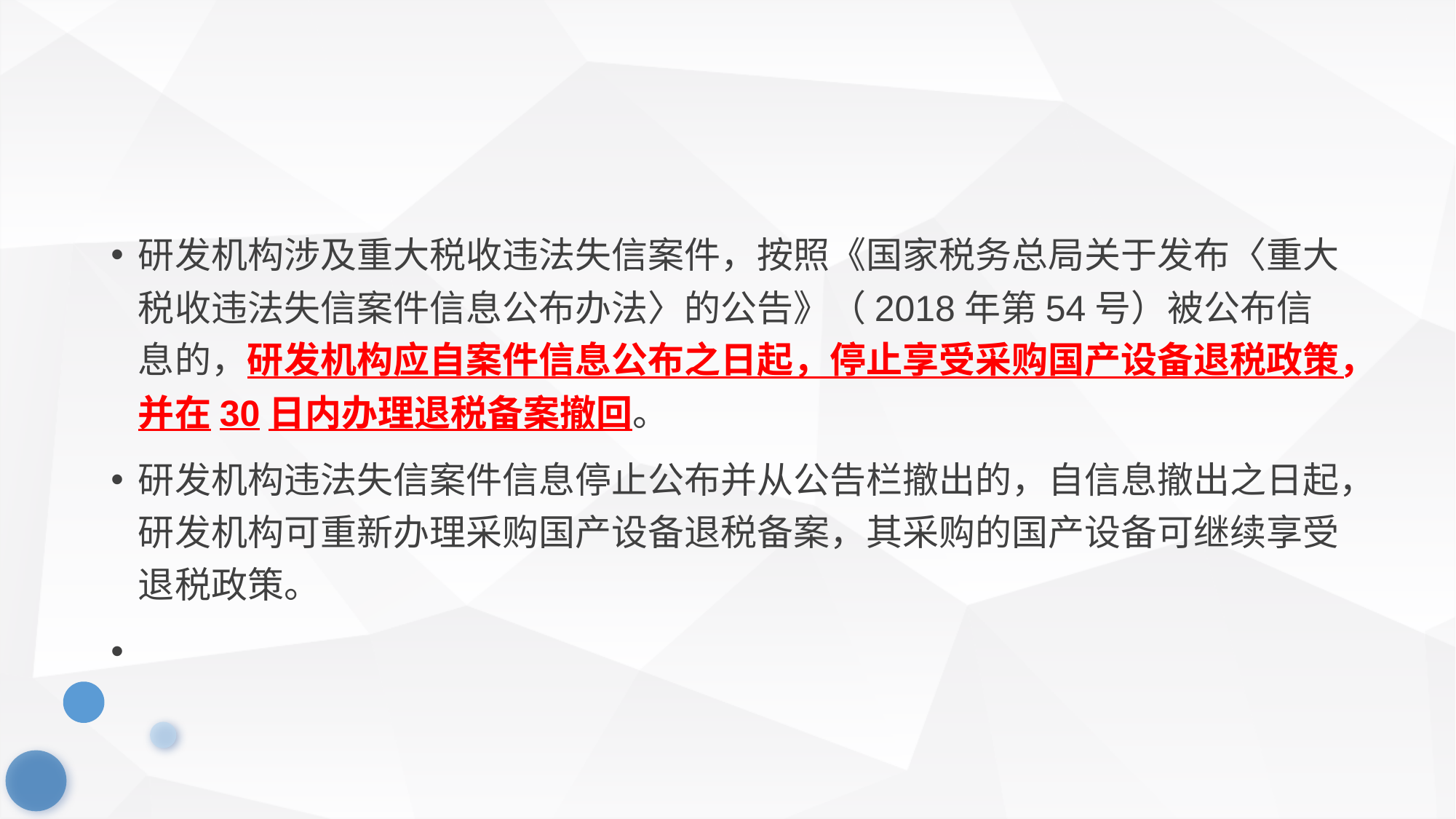

研发机构涉及重大税收违法失信案件，按照《国家税务总局关于发布〈重大税收违法失信案件信息公布办法〉的公告》（2018年第54号）被公布信息的，研发机构应自案件信息公布之日起，停止享受采购国产设备退税政策，并在30日内办理退税备案撤回。
研发机构违法失信案件信息停止公布并从公告栏撤出的，自信息撤出之日起，研发机构可重新办理采购国产设备退税备案，其采购的国产设备可继续享受退税政策。